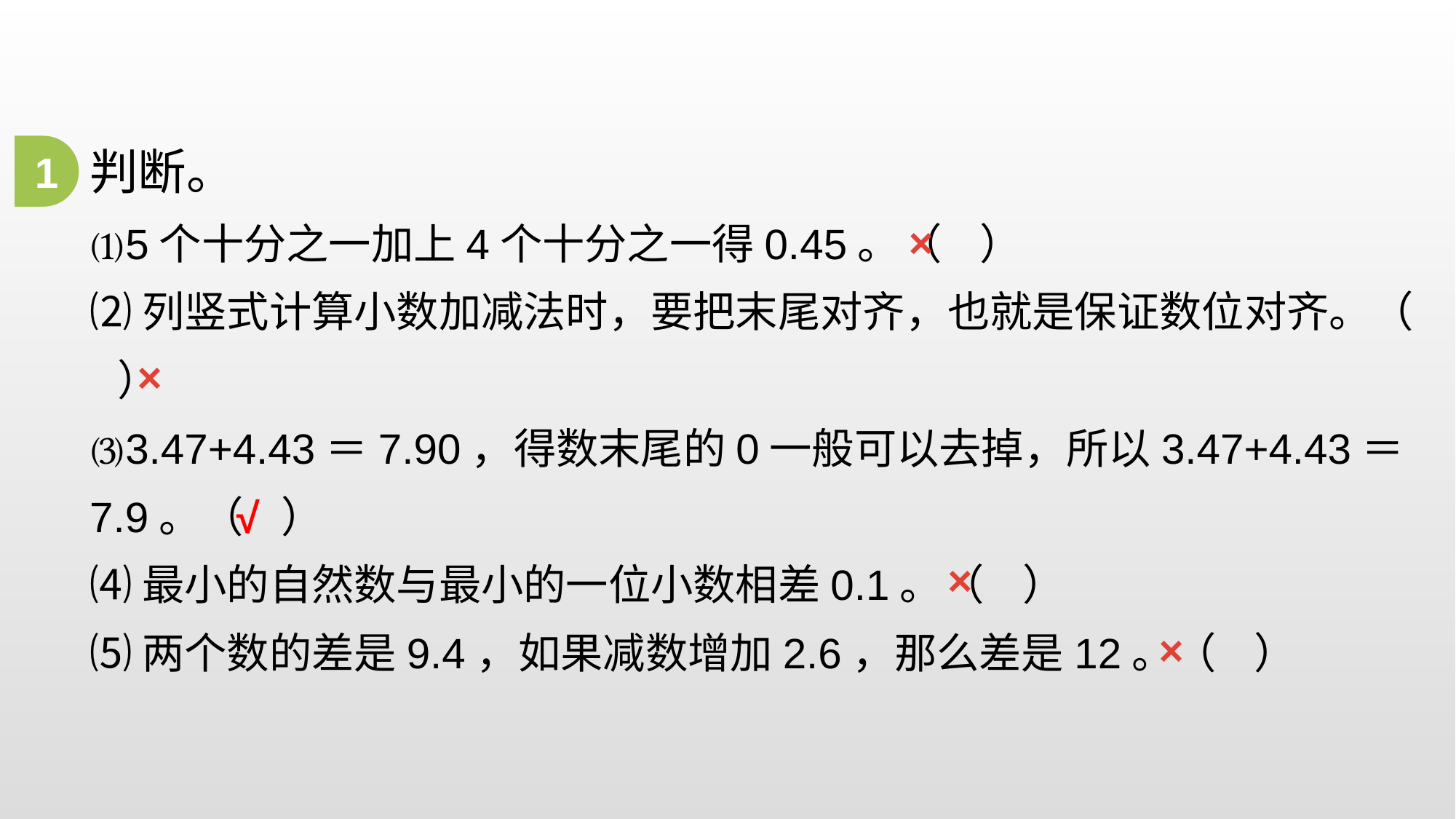

1
判断。
⑴5个十分之一加上4个十分之一得0.45。（    ）
⑵列竖式计算小数加减法时，要把末尾对齐，也就是保证数位对齐。（    ）
⑶3.47+4.43＝7.90，得数末尾的0一般可以去掉，所以3.47+4.43＝7.9。（    ）
⑷最小的自然数与最小的一位小数相差0.1。（    ）
⑸两个数的差是9.4，如果减数增加2.6，那么差是12。（    ）
×
×
√
×
×